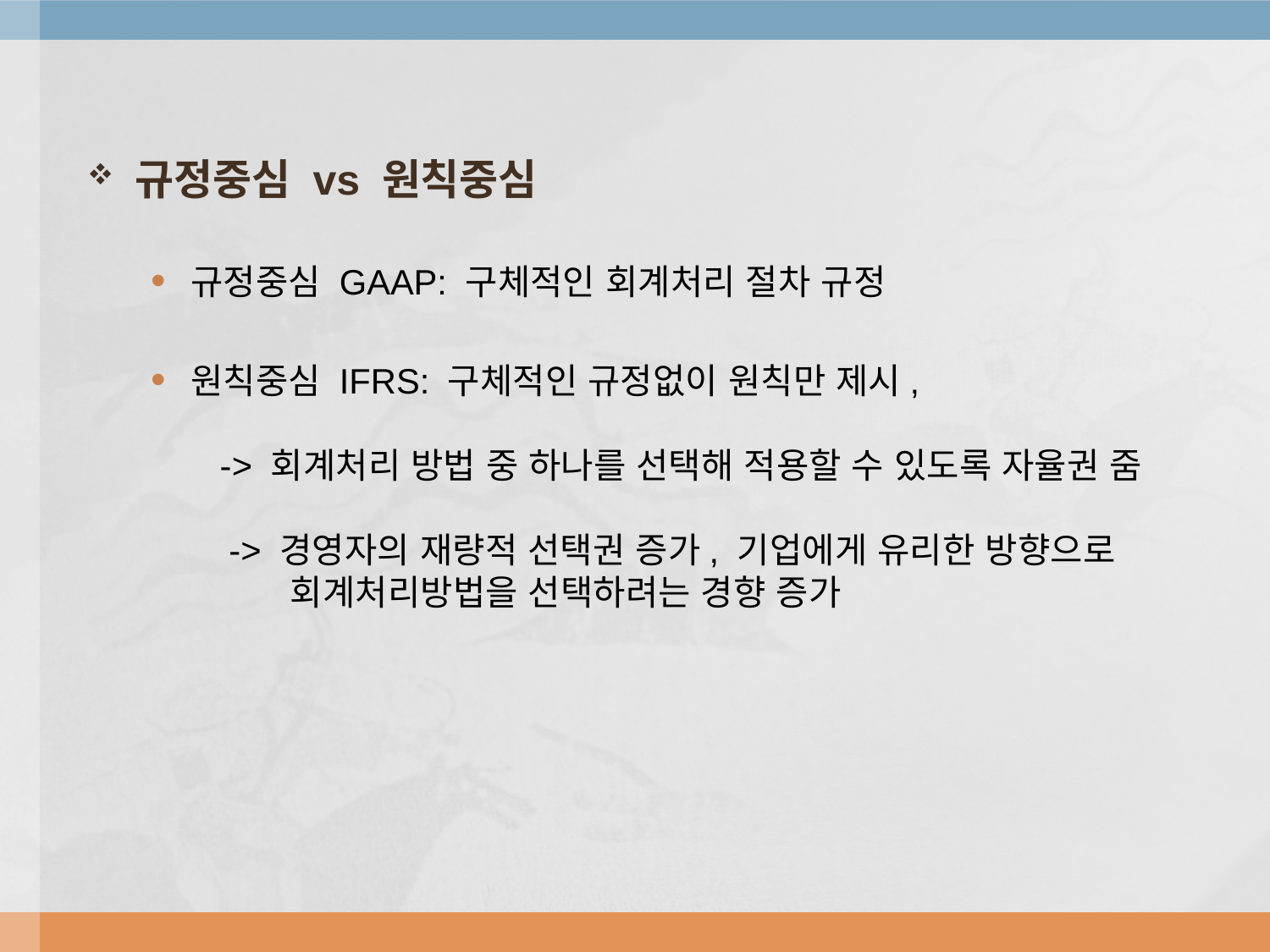

규정중심 vs 원칙중심

규정중심 GAAP: 구체적인 회계처리 절차 규정

원칙중심 IFRS: 구체적인 규정없이 원칙만 제시,
   -> 회계처리 방법 중 하나를 선택해 적용할 수 있도록 자율권 줌
   -> 경영자의 재량적 선택권 증가, 기업에게 유리한 방향으로
          회계처리방법을 선택하려는 경향 증가